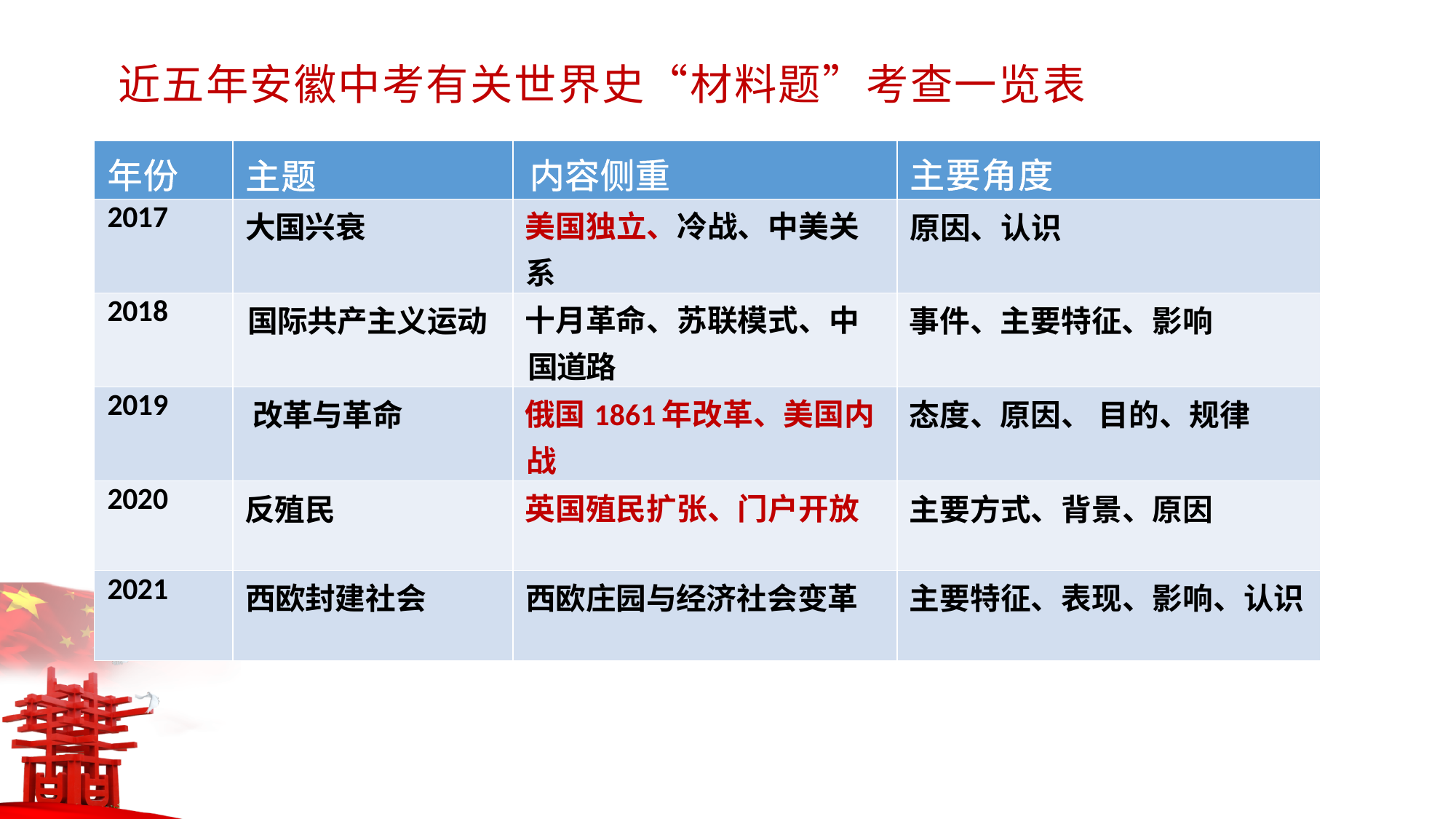

近五年安徽中考有关世界史“材料题”考查一览表
| 年份 | 主题 | 内容侧重 | 主要角度 |
| --- | --- | --- | --- |
| 2017 | 大国兴衰 | 美国独立、冷战、中美关 系 | 原因、认识 |
| 2018 | 国际共产主义运动 | 十月革命、苏联模式、中 国道路 | 事件、主要特征、影响 |
| 2019 | 改革与革命 | 俄国1861年改革、美国内 战 | 态度、原因、 目的、规律 |
| 2020 | 反殖民 | 英国殖民扩张、门户开放 | 主要方式、背景、原因 |
| 2021 | 西欧封建社会 | 西欧庄园与经济社会变革 | 主要特征、表现、影响、认识 |